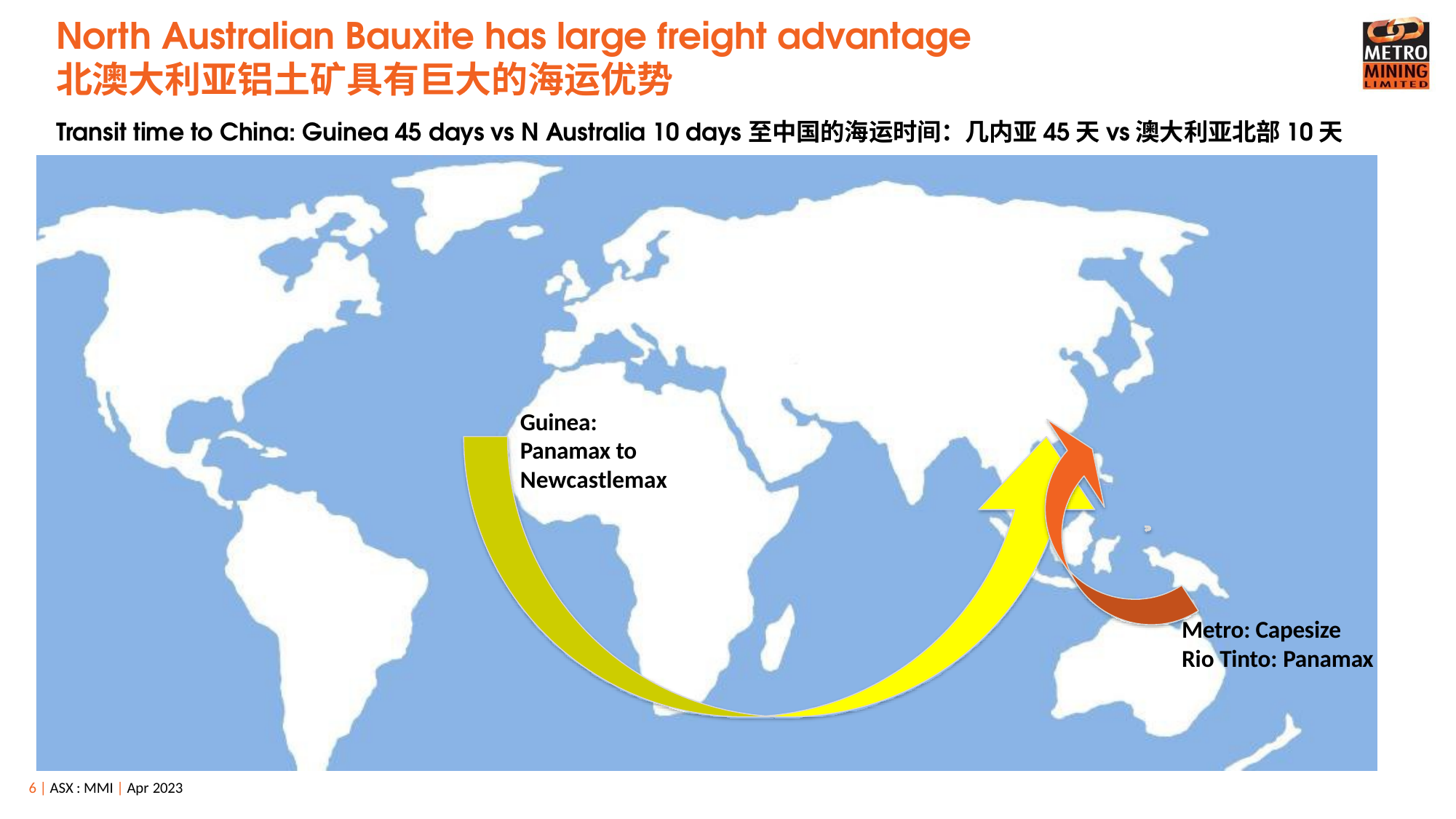

# North Australian Bauxite has large freight advantage 北澳大利亚铝土矿具有巨大的海运优势

Transit time to China: Guinea 45 days vs N Australia 10 days至中国的海运时间：几内亚45天vs澳大利亚北部10天

Guinea:  Panamax to  Newcastlemax

Metro: Capesize  Rio Tinto: Panamax
6 | ASX : MMI | Apr 2023